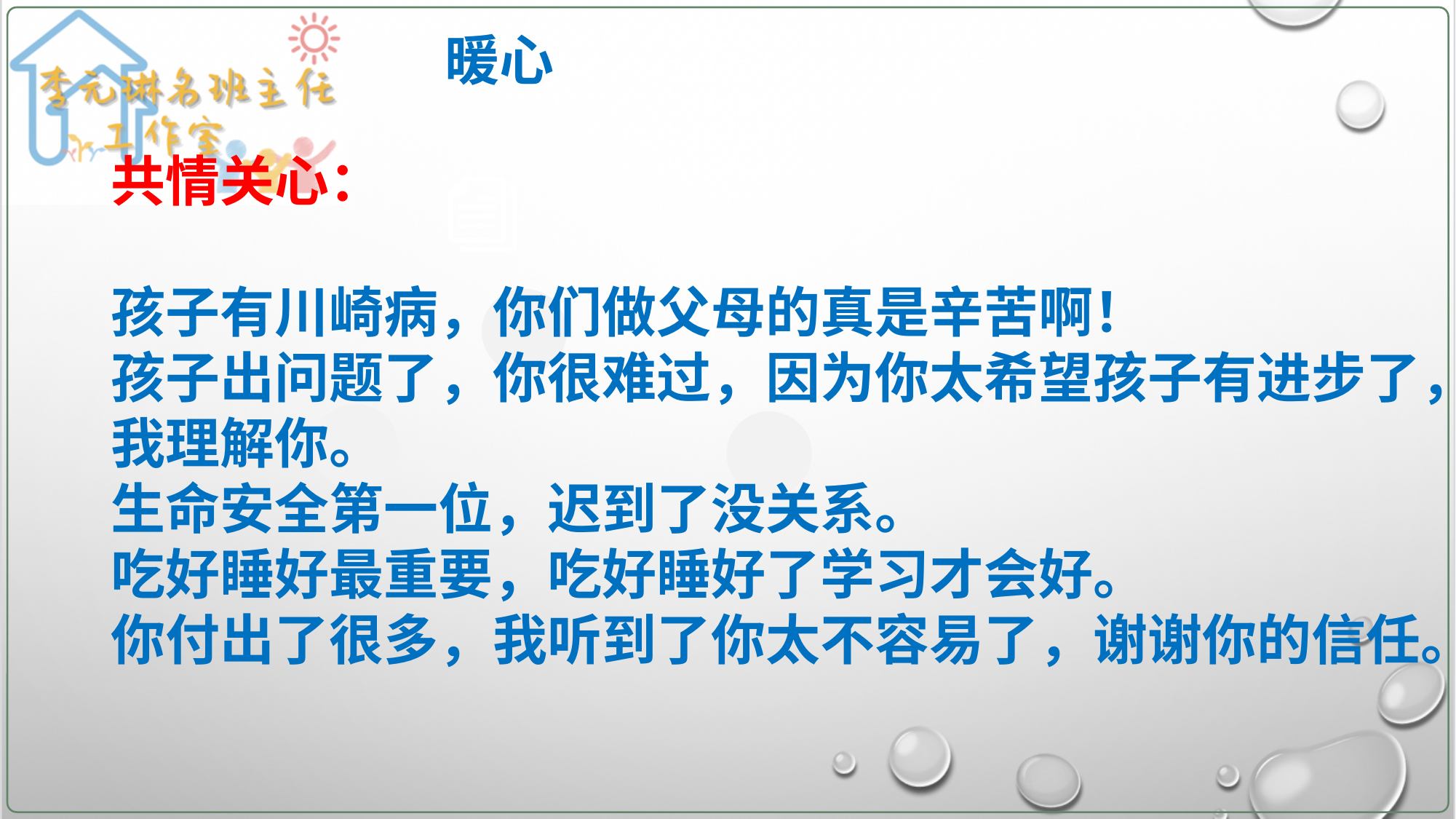

# 暖心

共情关心：

孩子有川崎病，你们做父母的真是辛苦啊！
孩子出问题了，你很难过，因为你太希望孩子有进步了，我理解你。
生命安全第一位，迟到了没关系。
吃好睡好最重要，吃好睡好了学习才会好。
你付出了很多，我听到了你太不容易了，谢谢你的信任。